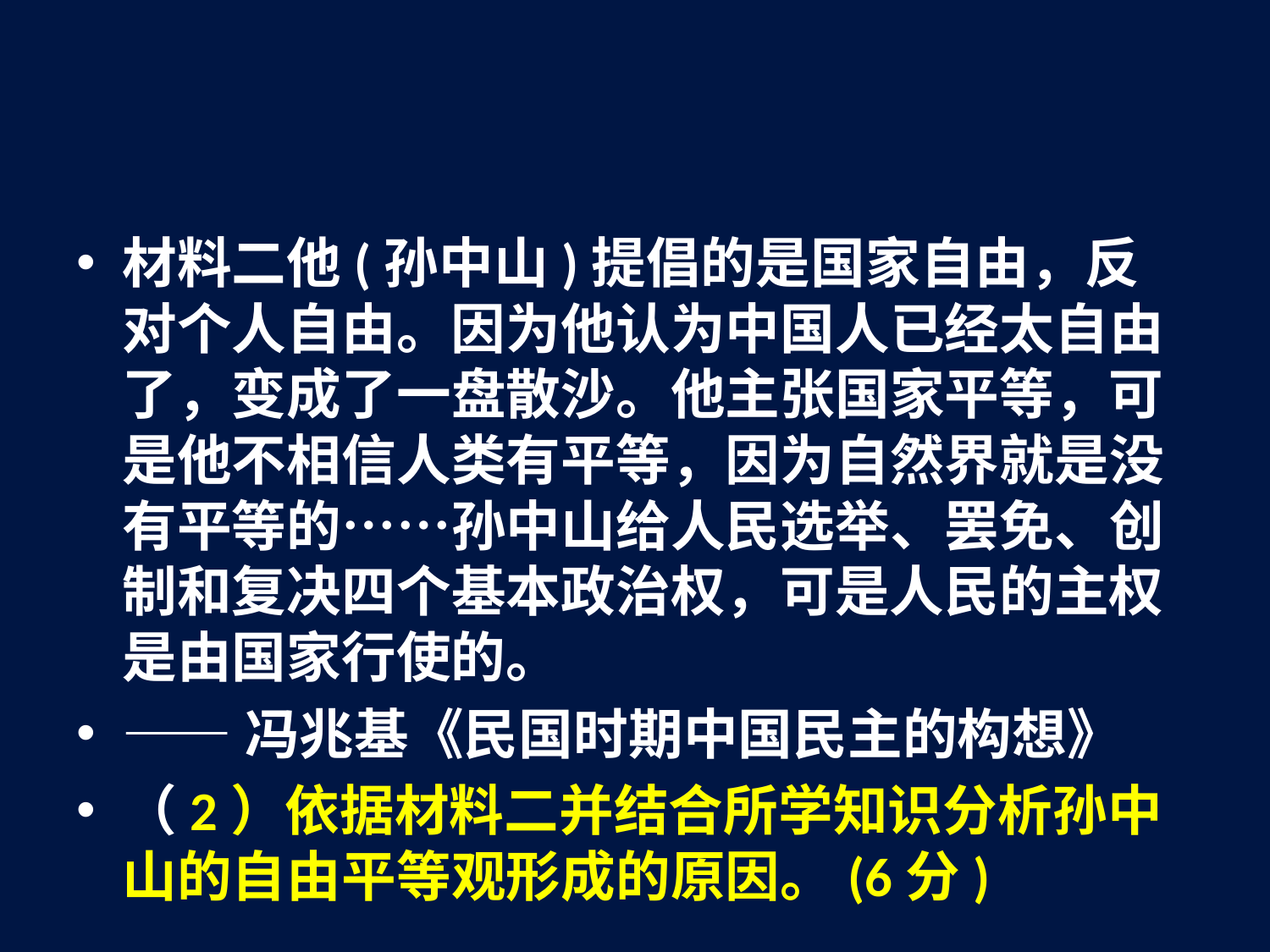

#
材料二他(孙中山)提倡的是国家自由，反对个人自由。因为他认为中国人已经太自由了，变成了一盘散沙。他主张国家平等，可是他不相信人类有平等，因为自然界就是没有平等的……孙中山给人民选举、罢免、创制和复决四个基本政治权，可是人民的主权是由国家行使的。
——冯兆基《民国时期中国民主的构想》
（2）依据材料二并结合所学知识分析孙中山的自由平等观形成的原因。(6分)